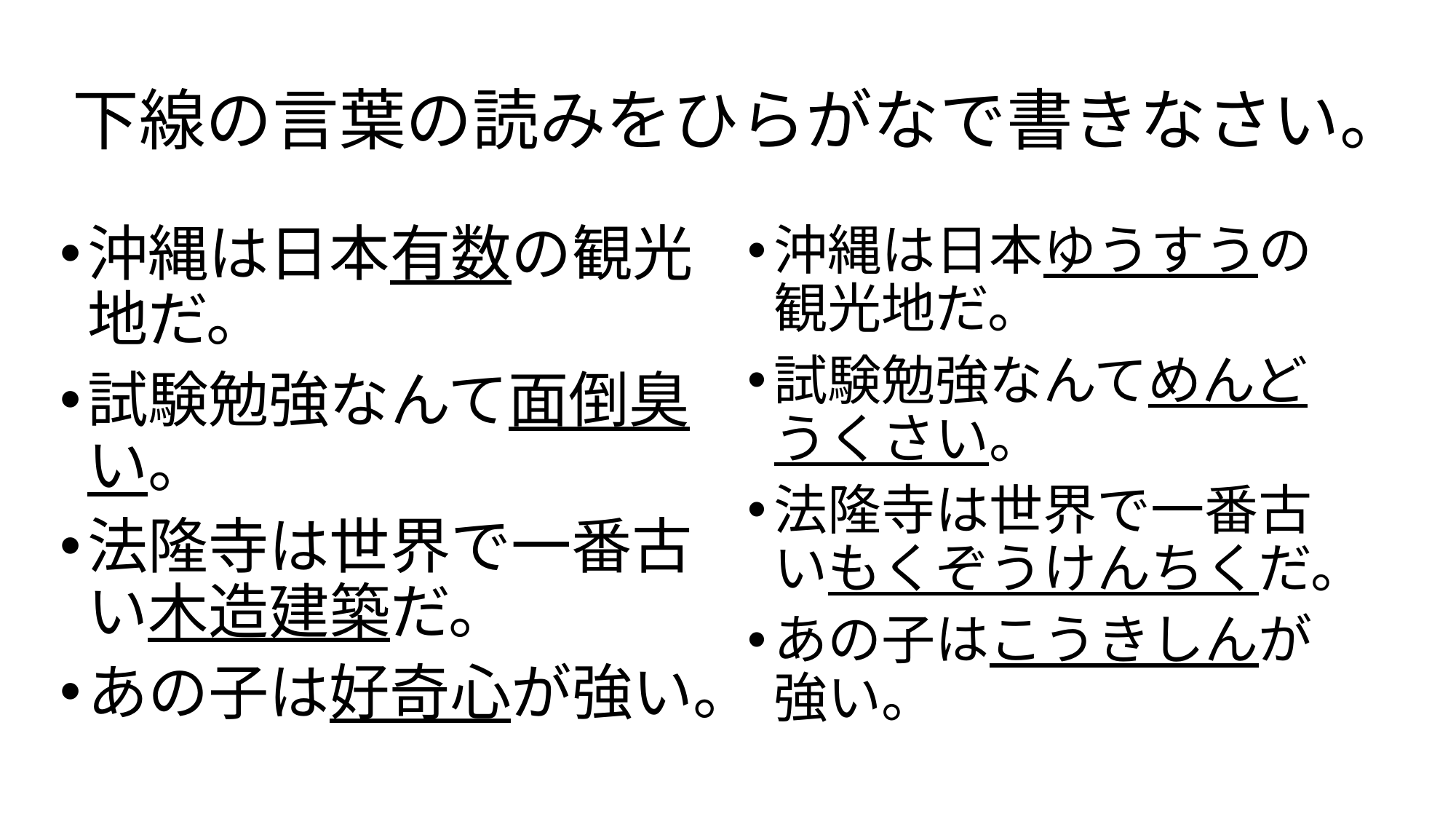

# 下線の言葉の読みをひらがなで書きなさい。
沖縄は日本有数の観光地だ。
試験勉強なんて面倒臭い。
法隆寺は世界で一番古い木造建築だ。
あの子は好奇心が強い。
沖縄は日本ゆうすうの観光地だ。
試験勉強なんてめんどうくさい。
法隆寺は世界で一番古いもくぞうけんちくだ。
あの子はこうきしんが強い。